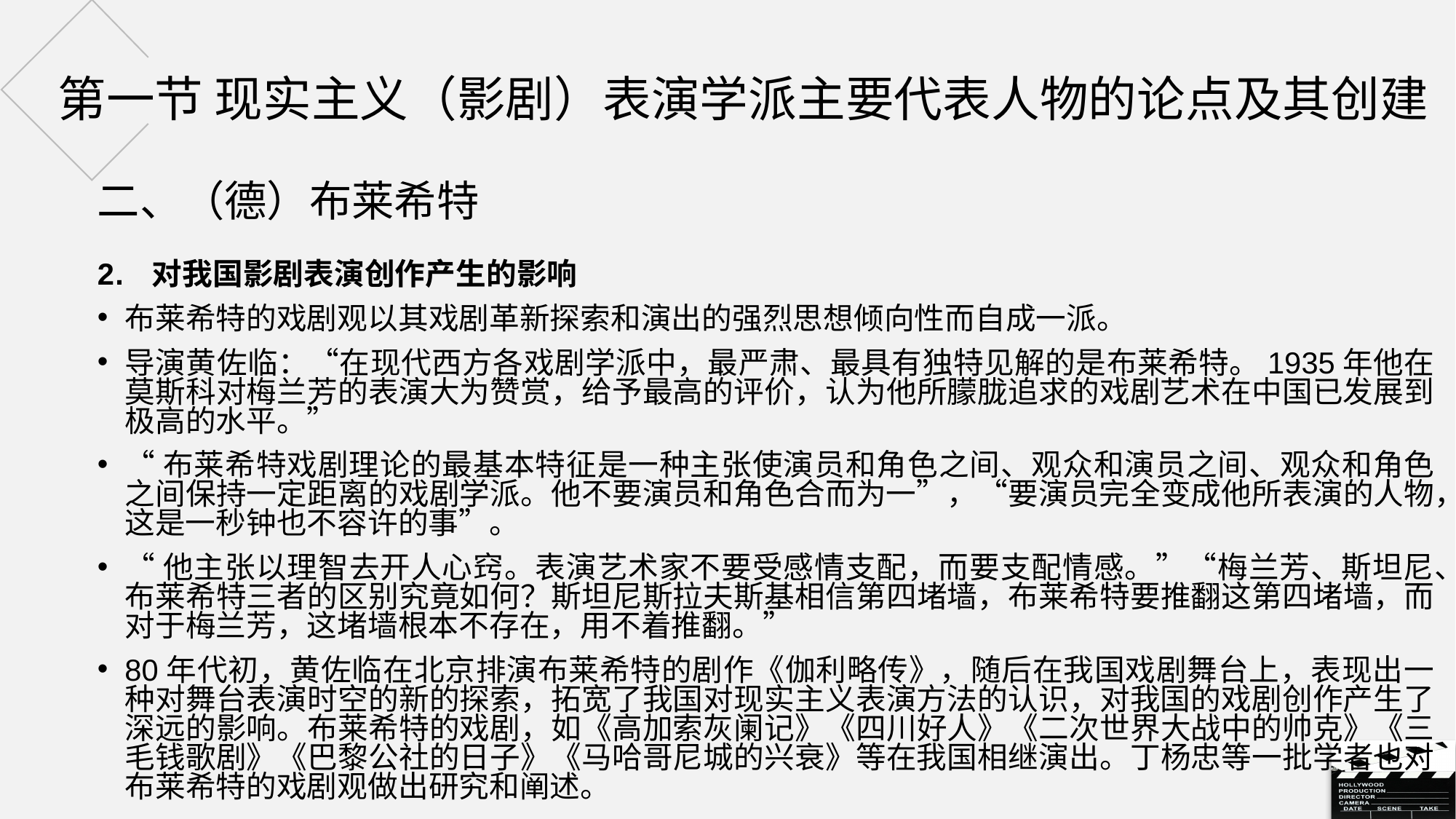

# 第一节 现实主义（影剧）表演学派主要代表人物的论点及其创建
二、（德）布莱希特
对我国影剧表演创作产生的影响
布莱希特的戏剧观以其戏剧革新探索和演出的强烈思想倾向性而自成一派。
导演黄佐临：“在现代西方各戏剧学派中，最严肃、最具有独特见解的是布莱希特。1935年他在莫斯科对梅兰芳的表演大为赞赏，给予最高的评价，认为他所朦胧追求的戏剧艺术在中国已发展到极高的水平。”
“布莱希特戏剧理论的最基本特征是一种主张使演员和角色之间、观众和演员之间、观众和角色之间保持一定距离的戏剧学派。他不要演员和角色合而为一”，“要演员完全变成他所表演的人物，这是一秒钟也不容许的事”。
“他主张以理智去开人心窍。表演艺术家不要受感情支配，而要支配情感。”“梅兰芳、斯坦尼、布莱希特三者的区别究竟如何？斯坦尼斯拉夫斯基相信第四堵墙，布莱希特要推翻这第四堵墙，而对于梅兰芳，这堵墙根本不存在，用不着推翻。”
80年代初，黄佐临在北京排演布莱希特的剧作《伽利略传》，随后在我国戏剧舞台上，表现出一种对舞台表演时空的新的探索，拓宽了我国对现实主义表演方法的认识，对我国的戏剧创作产生了深远的影响。布莱希特的戏剧，如《高加索灰阑记》《四川好人》《二次世界大战中的帅克》《三毛钱歌剧》《巴黎公社的日子》《马哈哥尼城的兴衰》等在我国相继演出。丁杨忠等一批学者也对布莱希特的戏剧观做出研究和阐述。